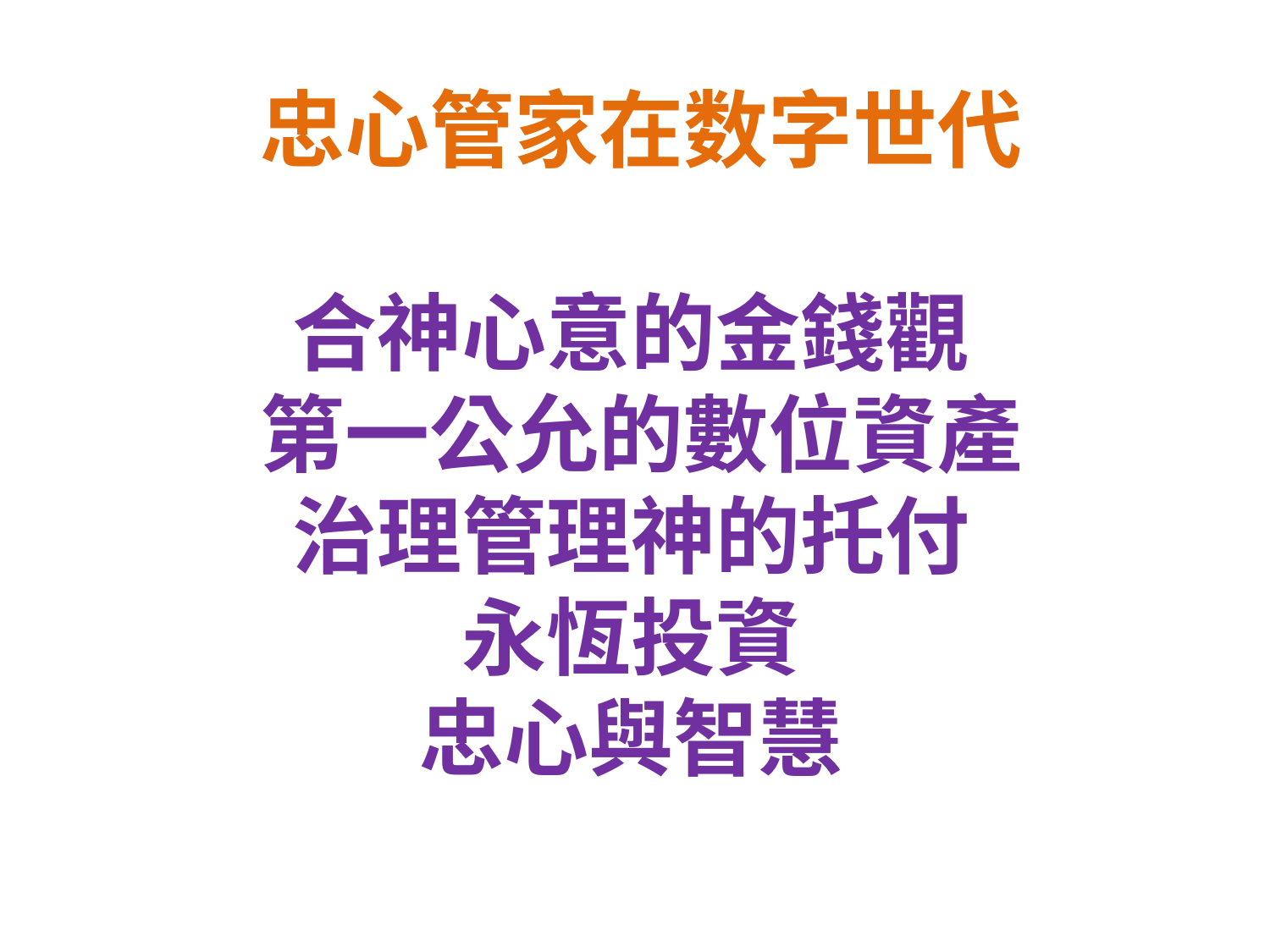

忠心管家在数字世代

合神心意的金錢觀
第一公允的數位資產
治理管理神的托付
永恆投資
忠心與智慧